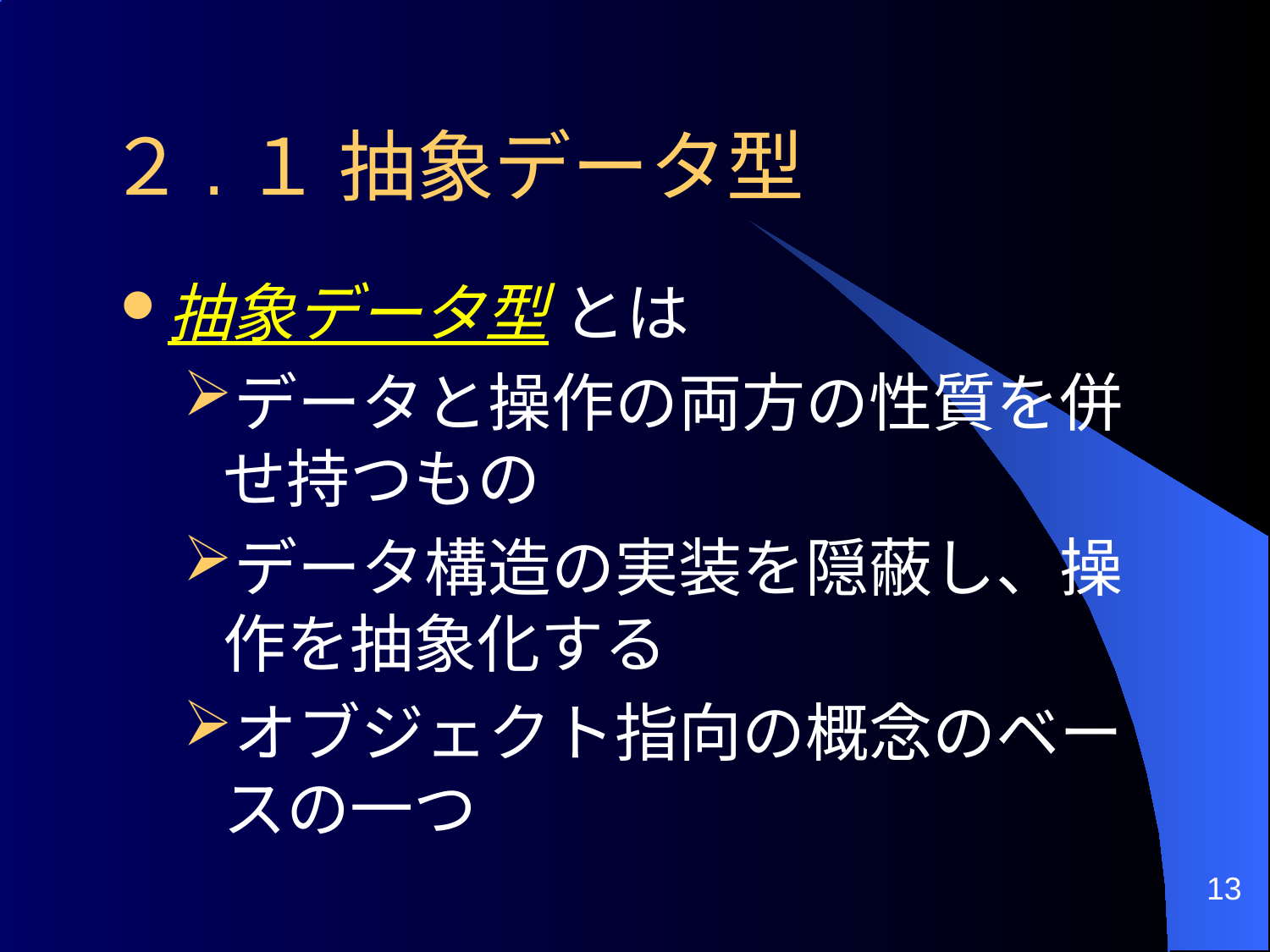

# ２.１ 抽象データ型
抽象データ型 とは
データと操作の両方の性質を併せ持つもの
データ構造の実装を隠蔽し、操作を抽象化する
オブジェクト指向の概念のベースの一つ
13